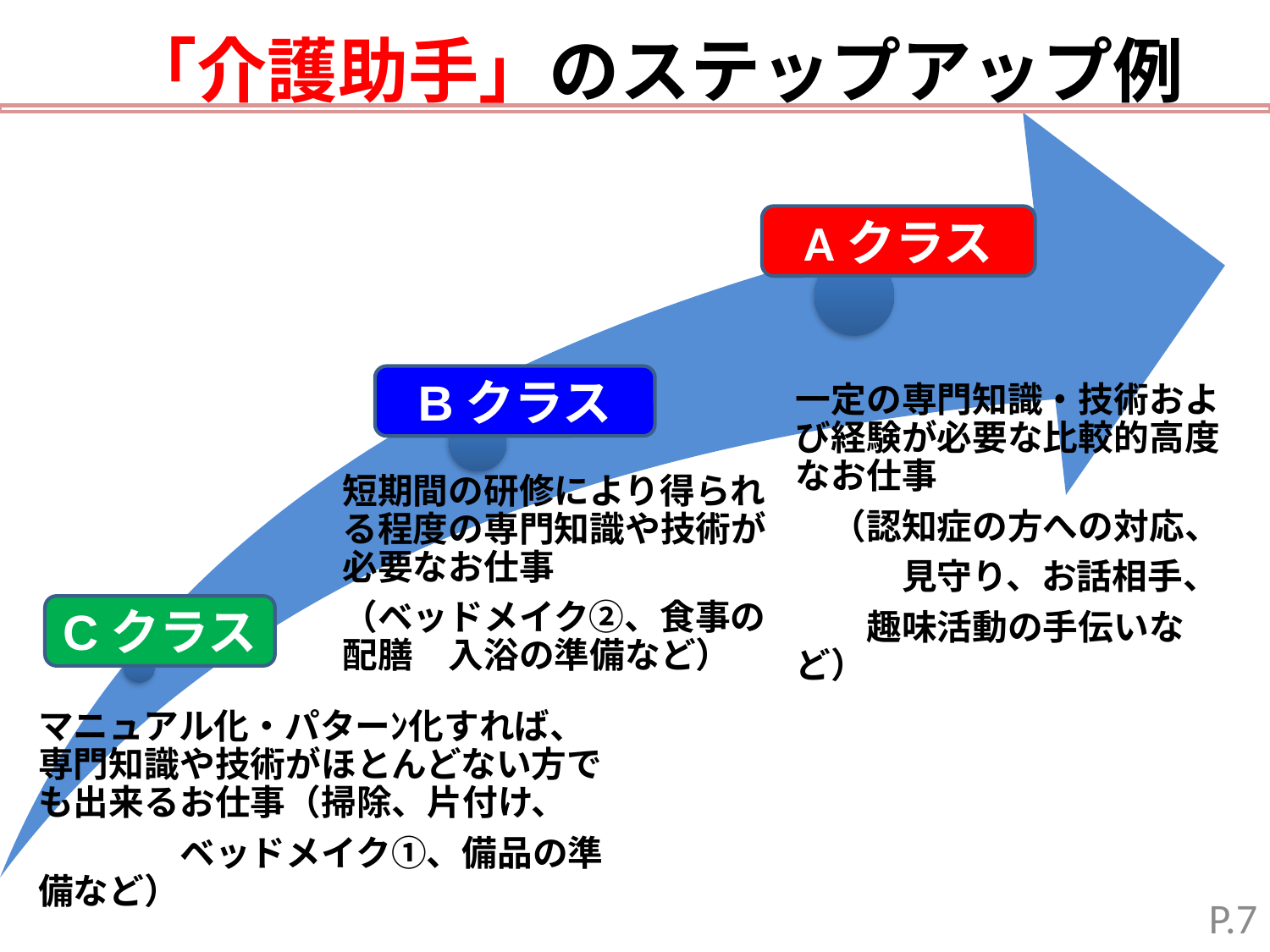

# 「介護助手」のステップアップ例

マニュアル化・パターﾝ化すれば、専門知識や技術がほとんどない方でも出来るお仕事（掃除、片付け、
　　　　ベッドメイク①、備品の準備など）
短期間の研修により得られる程度の専門知識や技術が必要なお仕事
（ベッドメイク②、食事の配膳　入浴の準備など）
一定の専門知識・技術および経験が必要な比較的高度なお仕事
　（認知症の方への対応、
　　　見守り、お話相手、
　　趣味活動の手伝いなど）

Aクラス
Bクラス
Cクラス
P.7